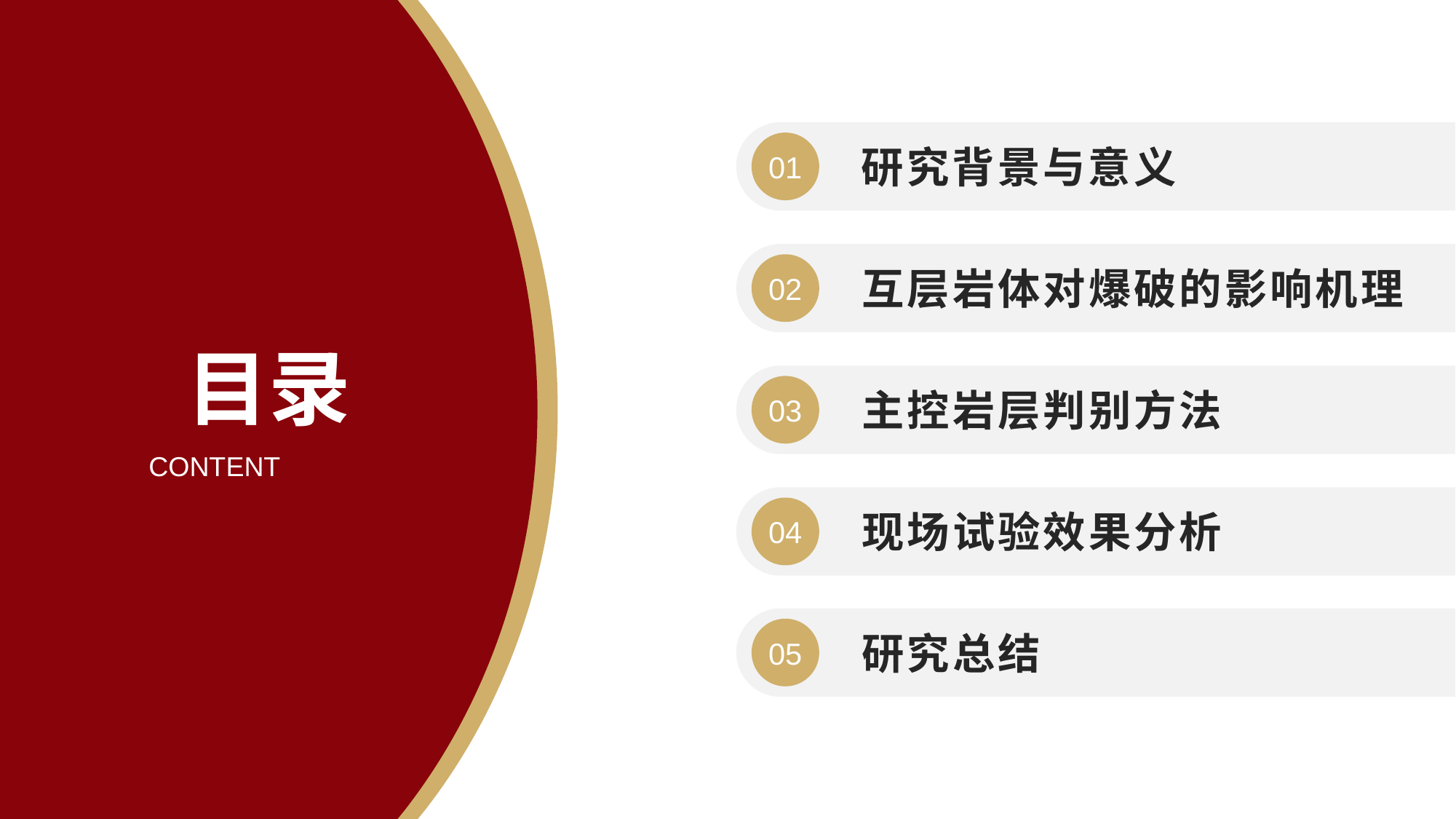

01
研究背景与意义

02
互层岩体对爆破的影响机理
目录
CONTENT

03
主控岩层判别方法

04
现场试验效果分析

05
研究总结